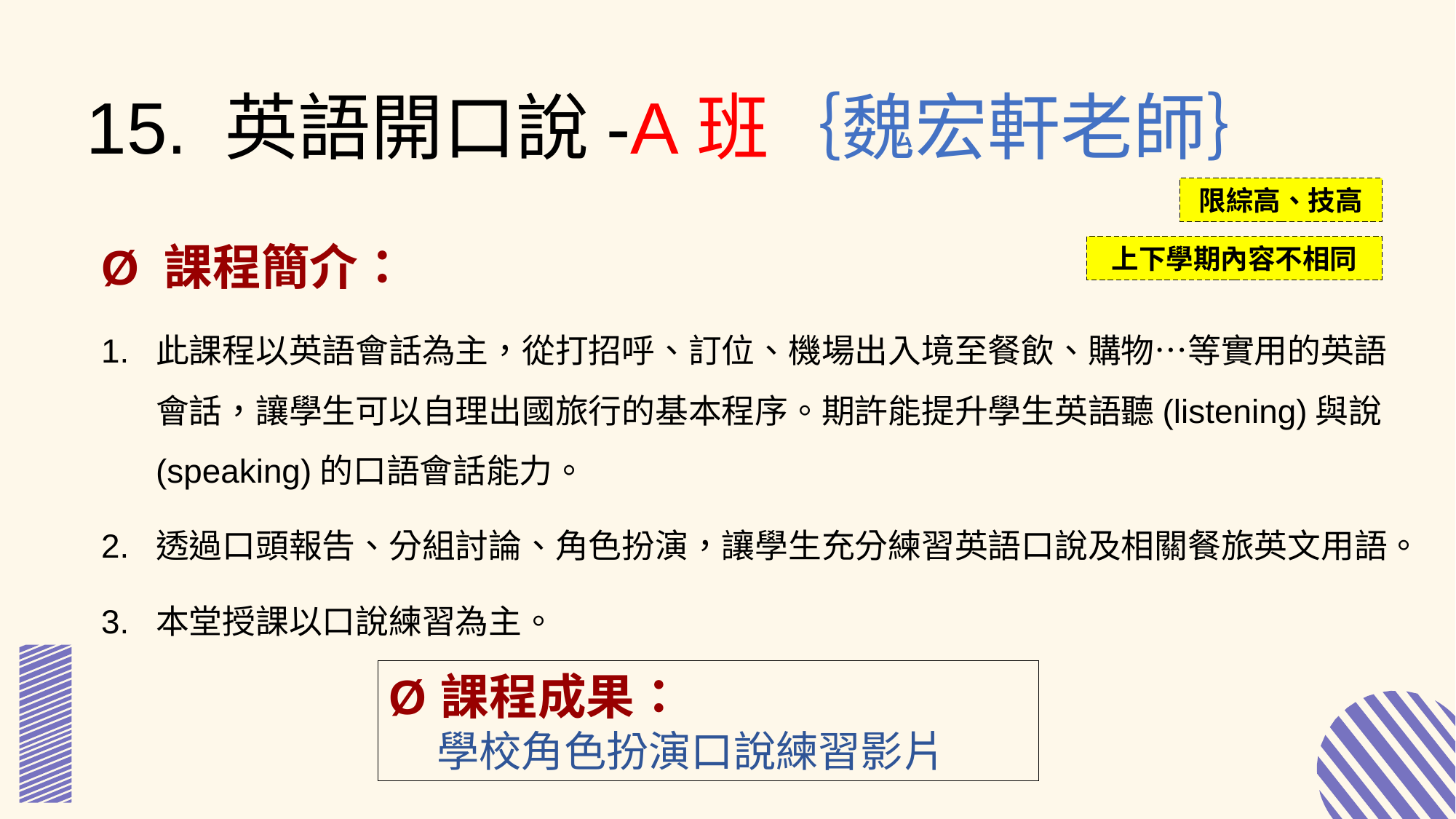

15. 英語開口說-A班｛魏宏軒老師｝
限綜高、技高
Ø 課程簡介：
此課程以英語會話為主，從打招呼、訂位、機場出入境至餐飲、購物⋯等實用的英語會話，讓學生可以自理出國旅行的基本程序。期許能提升學生英語聽(listening)與說(speaking)的口語會話能力。
透過口頭報告、分組討論、角色扮演，讓學生充分練習英語口說及相關餐旅英文用語。
本堂授課以口說練習為主。

上下學期內容不相同
Ø 課程成果：
    學校角色扮演口說練習影片